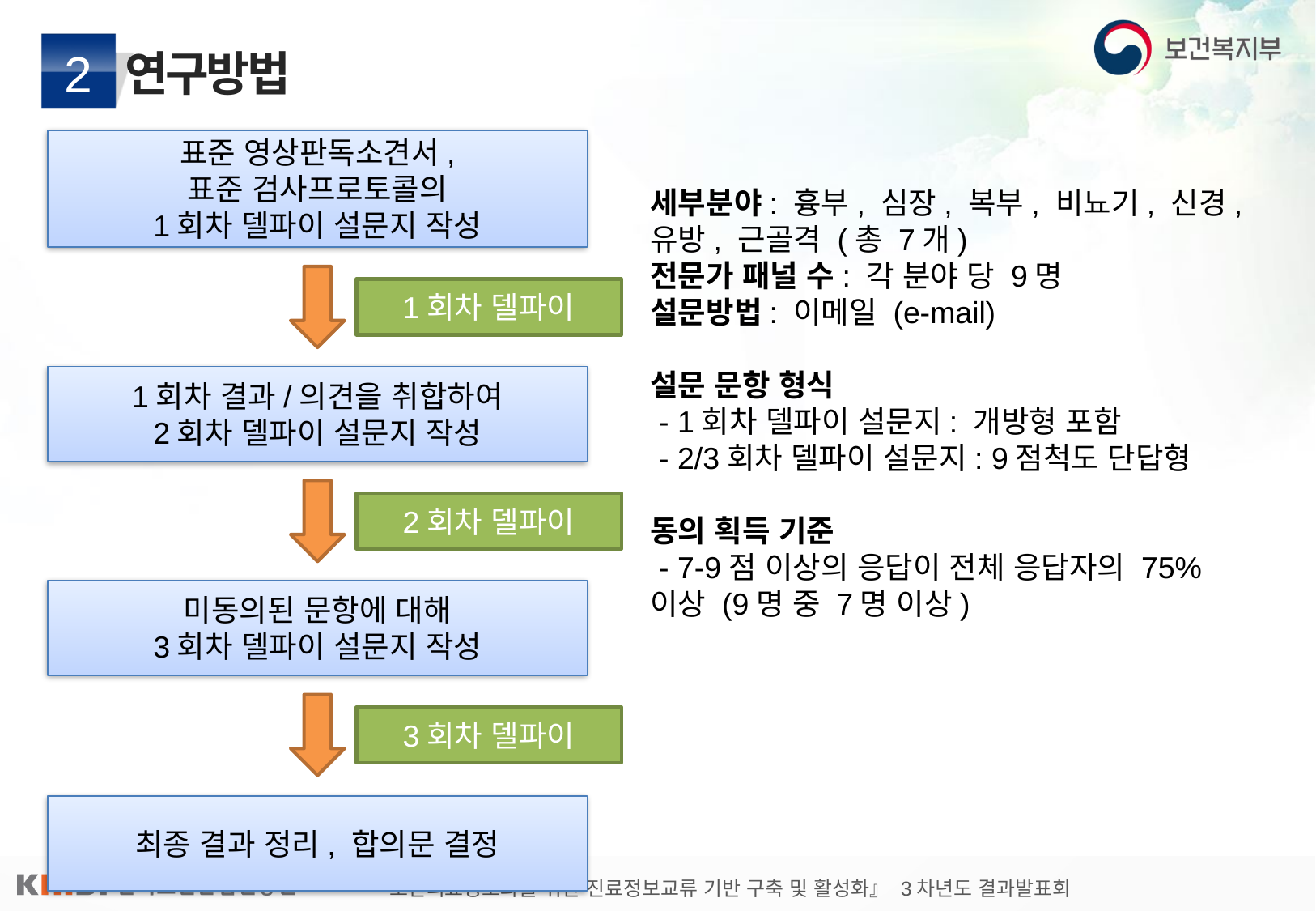

# 연구방법
2
표준 영상판독소견서,
표준 검사프로토콜의
1회차 델파이 설문지 작성

1회차 델파이
1회차 결과/의견을 취합하여
2회차 델파이 설문지 작성

2회차 델파이
미동의된 문항에 대해
3회차 델파이 설문지 작성

3회차 델파이
최종 결과 정리, 합의문 결정
세부분야: 흉부, 심장, 복부, 비뇨기, 신경, 유방, 근골격 (총 7개)
전문가 패널 수: 각 분야 당 9명
설문방법: 이메일 (e-mail)

설문 문항 형식
 - 1회차 델파이 설문지: 개방형 포함
 - 2/3회차 델파이 설문지: 9점척도 단답형

동의 획득 기준
 - 7-9점 이상의 응답이 전체 응답자의 75% 이상 (9명 중 7명 이상)